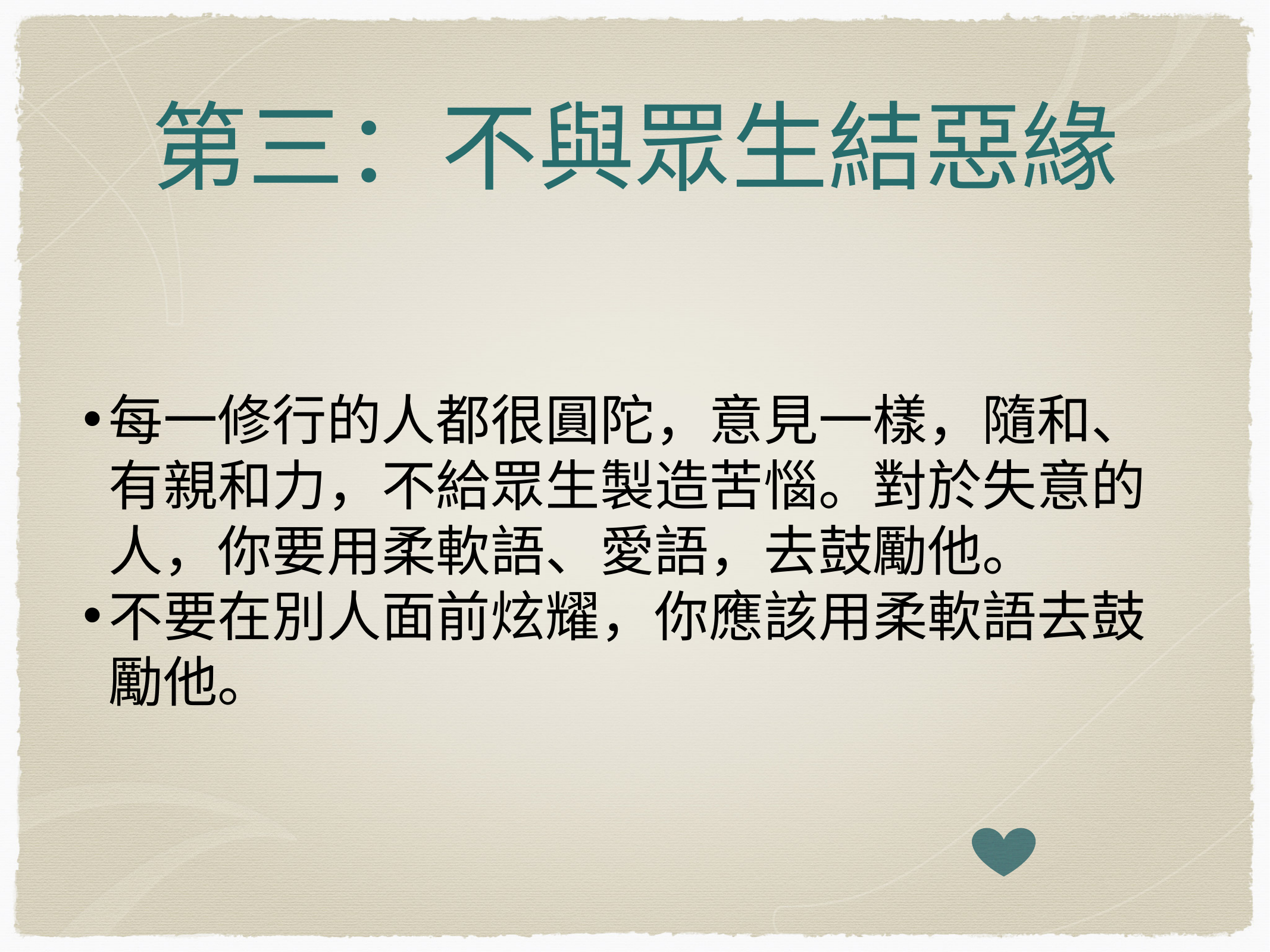

# 第三：不與眾生結惡緣
每一修行的人都很圓陀，意見一樣，隨和、有親和力，不給眾生製造苦惱。對於失意的人，你要用柔軟語、愛語，去鼓勵他。
不要在別人面前炫耀，你應該用柔軟語去鼓勵他。